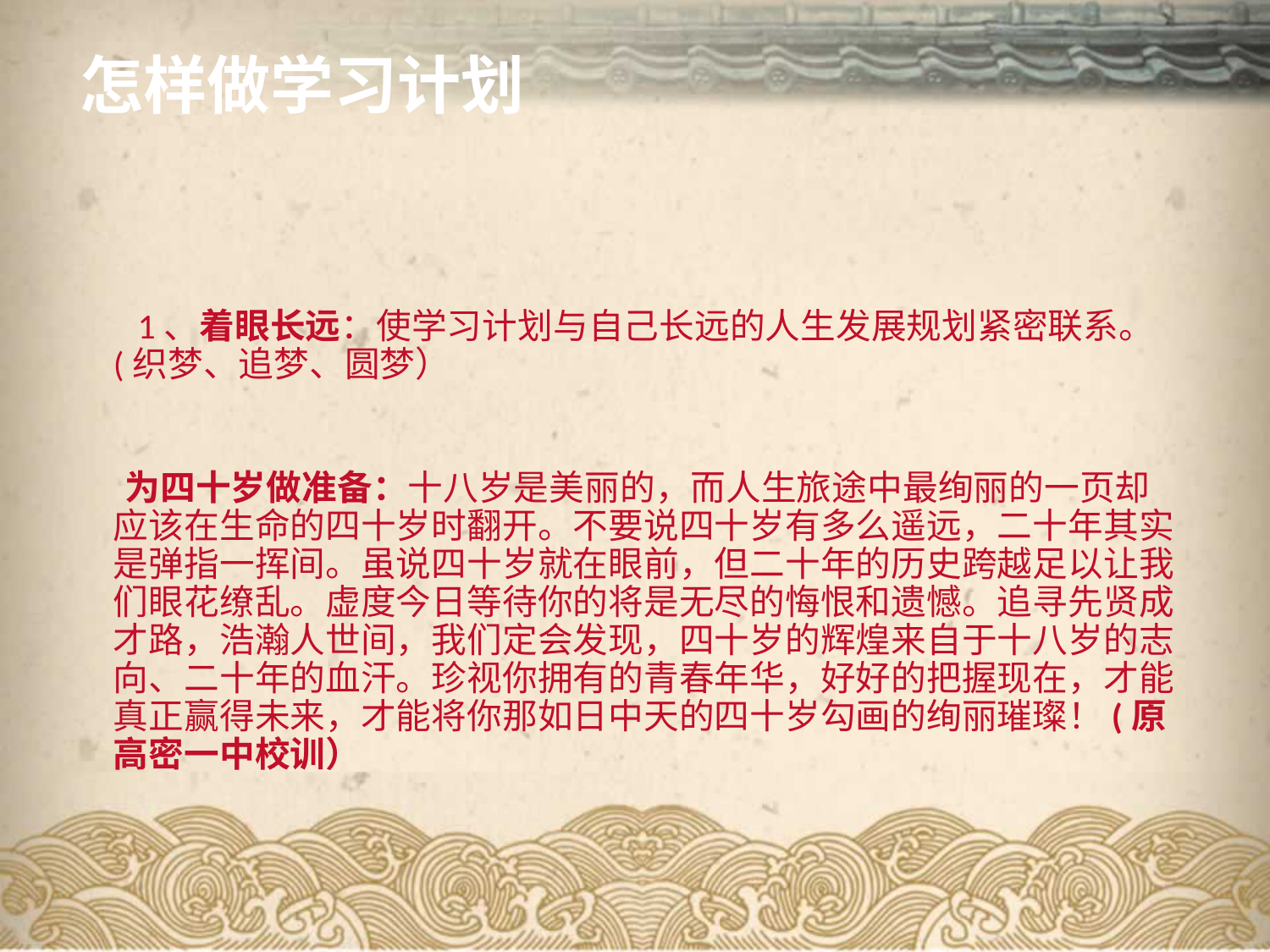

# 怎样做学习计划

       1、着眼长远：使学习计划与自己长远的人生发展规划紧密联系。(织梦、追梦、圆梦）

     为四十岁做准备：十八岁是美丽的，而人生旅途中最绚丽的一页却应该在生命的四十岁时翻开。不要说四十岁有多么遥远，二十年其实是弹指一挥间。虽说四十岁就在眼前，但二十年的历史跨越足以让我们眼花缭乱。虚度今日等待你的将是无尽的悔恨和遗憾。追寻先贤成才路，浩瀚人世间，我们定会发现，四十岁的辉煌来自于十八岁的志向、二十年的血汗。珍视你拥有的青春年华，好好的把握现在，才能真正赢得未来，才能将你那如日中天的四十岁勾画的绚丽璀璨！(原高密一中校训）